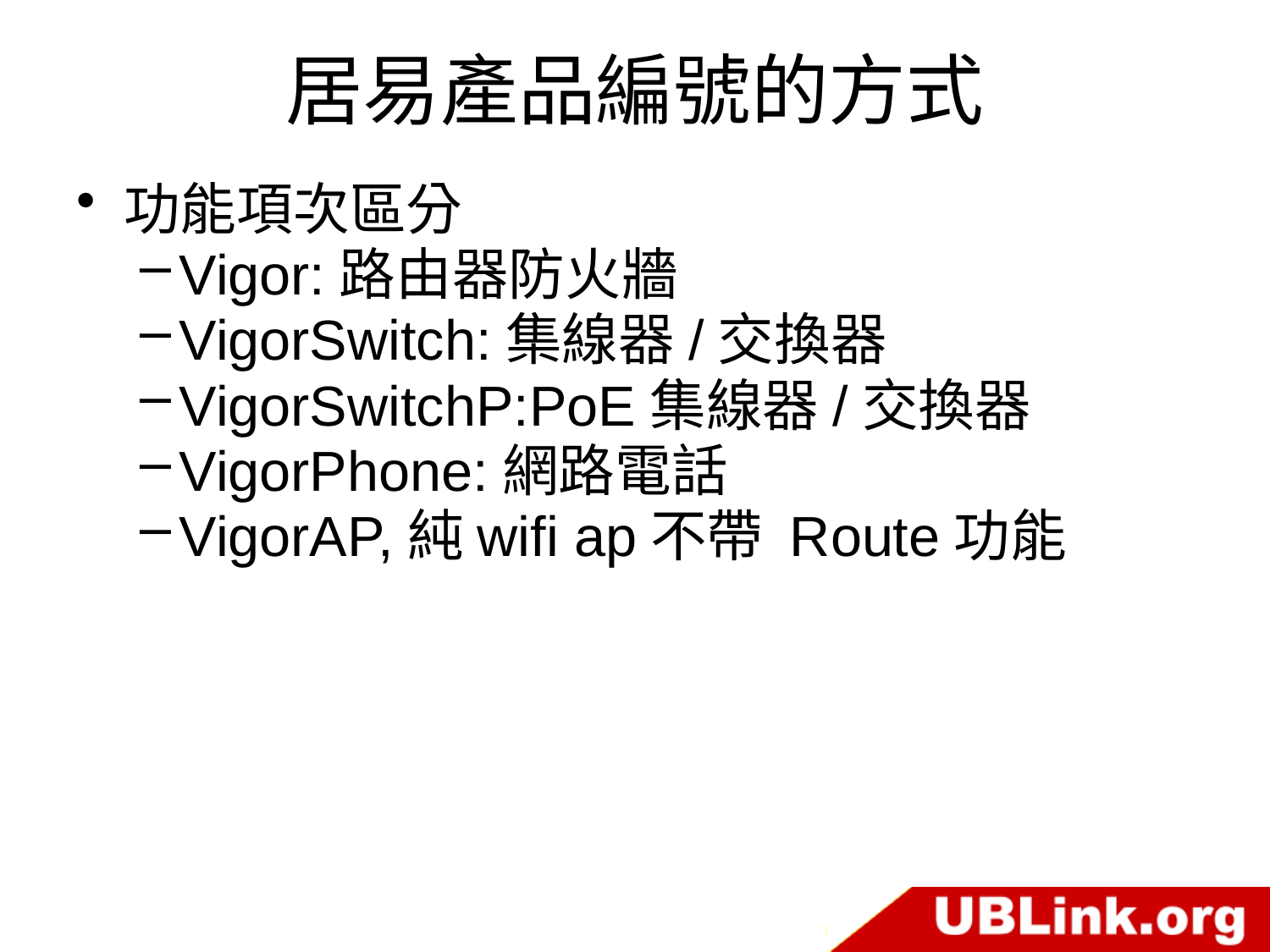

# 居易產品編號的方式
功能項次區分
Vigor:路由器防火牆
VigorSwitch:集線器/交換器
VigorSwitchP:PoE集線器/交換器
VigorPhone:網路電話
VigorAP,純wifi ap不帶 Route功能